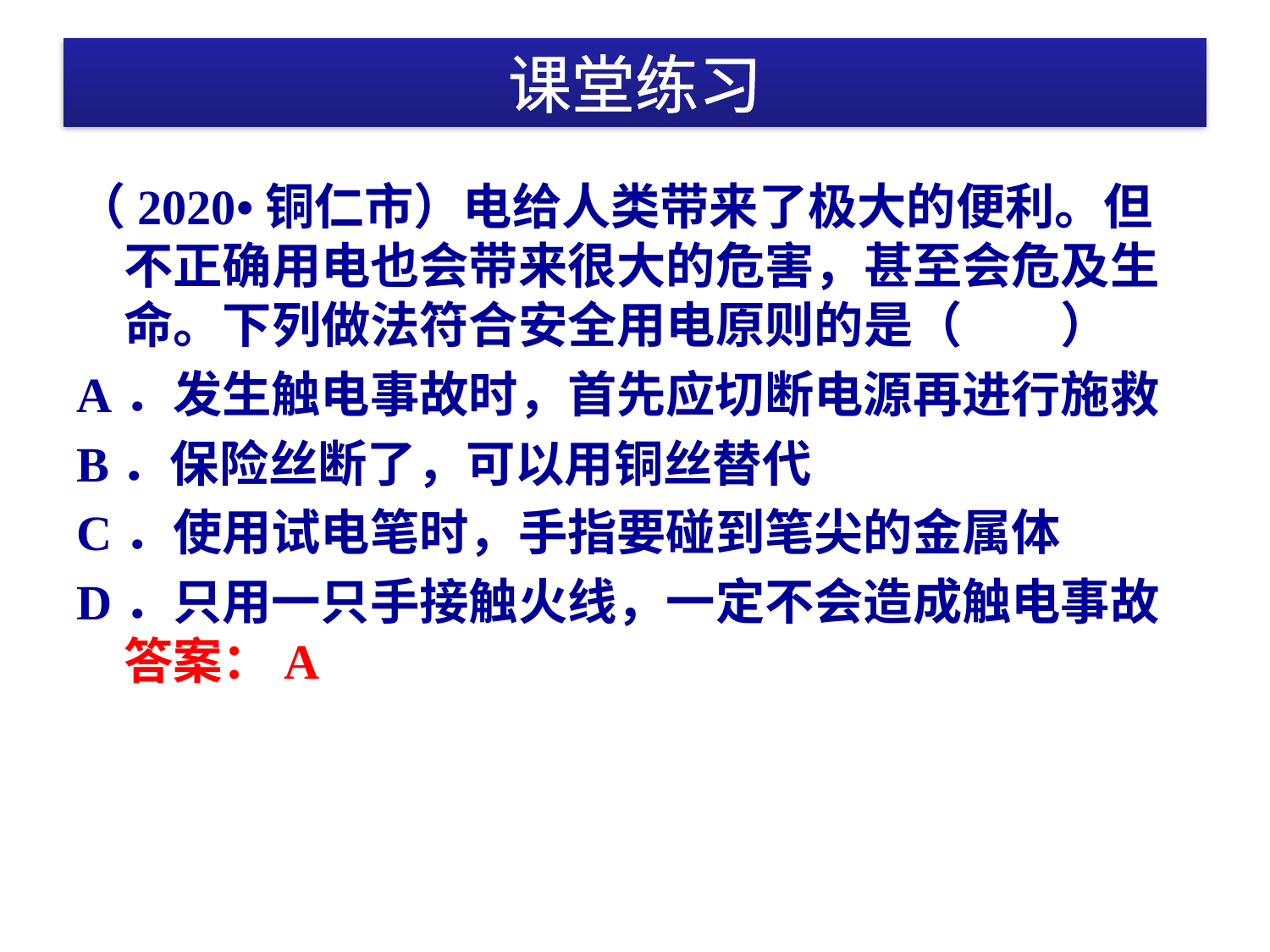

# 课堂练习
（2020•铜仁市）电给人类带来了极大的便利。但不正确用电也会带来很大的危害，甚至会危及生命。下列做法符合安全用电原则的是（　　）
A．发生触电事故时，首先应切断电源再进行施救
B．保险丝断了，可以用铜丝替代
C．使用试电笔时，手指要碰到笔尖的金属体
D．只用一只手接触火线，一定不会造成触电事故答案：A